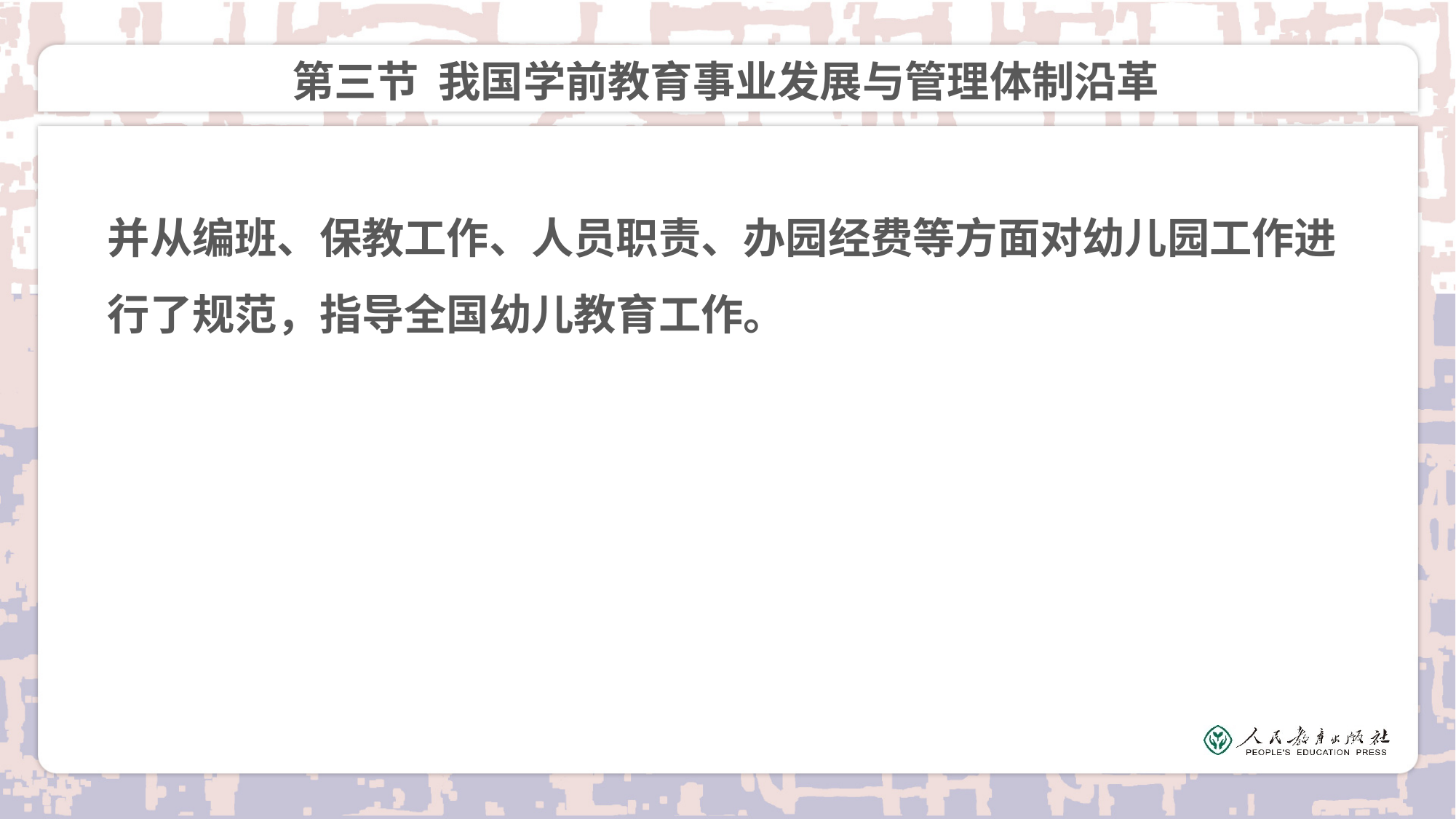

# 第三节  我国学前教育事业发展与管理体制沿革
并从编班、保教工作、人员职责、办园经费等方面对幼儿园工作进行了规范，指导全国幼儿教育工作。